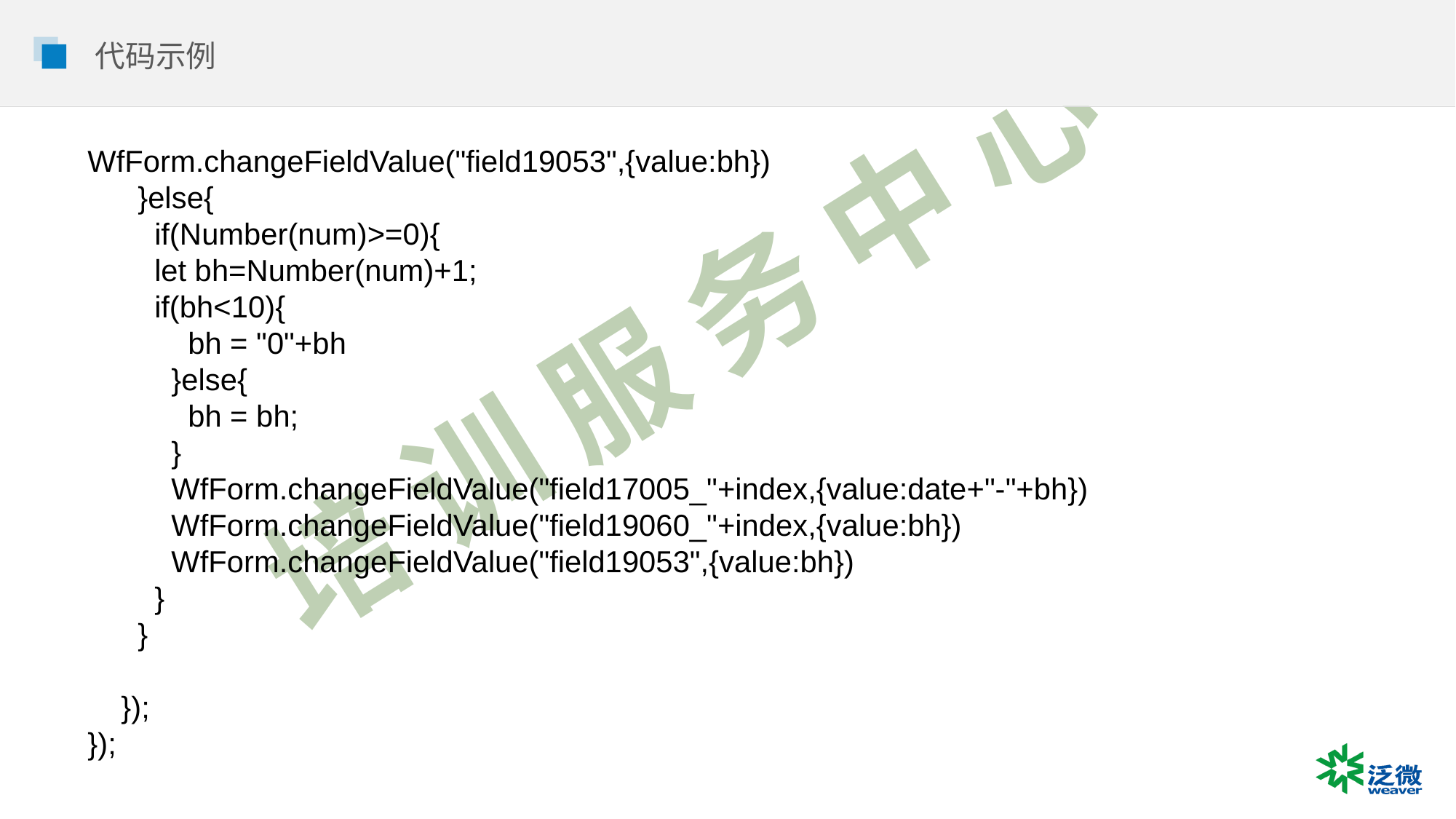

代码示例

WfForm.changeFieldValue("field19053",{value:bh})
      }else{
        if(Number(num)>=0){
        let bh=Number(num)+1;
        if(bh<10){
            bh = "0"+bh
          }else{
            bh = bh;
          }
          WfForm.changeFieldValue("field17005_"+index,{value:date+"-"+bh})
          WfForm.changeFieldValue("field19060_"+index,{value:bh})
          WfForm.changeFieldValue("field19053",{value:bh})
        }
      }

    });
});